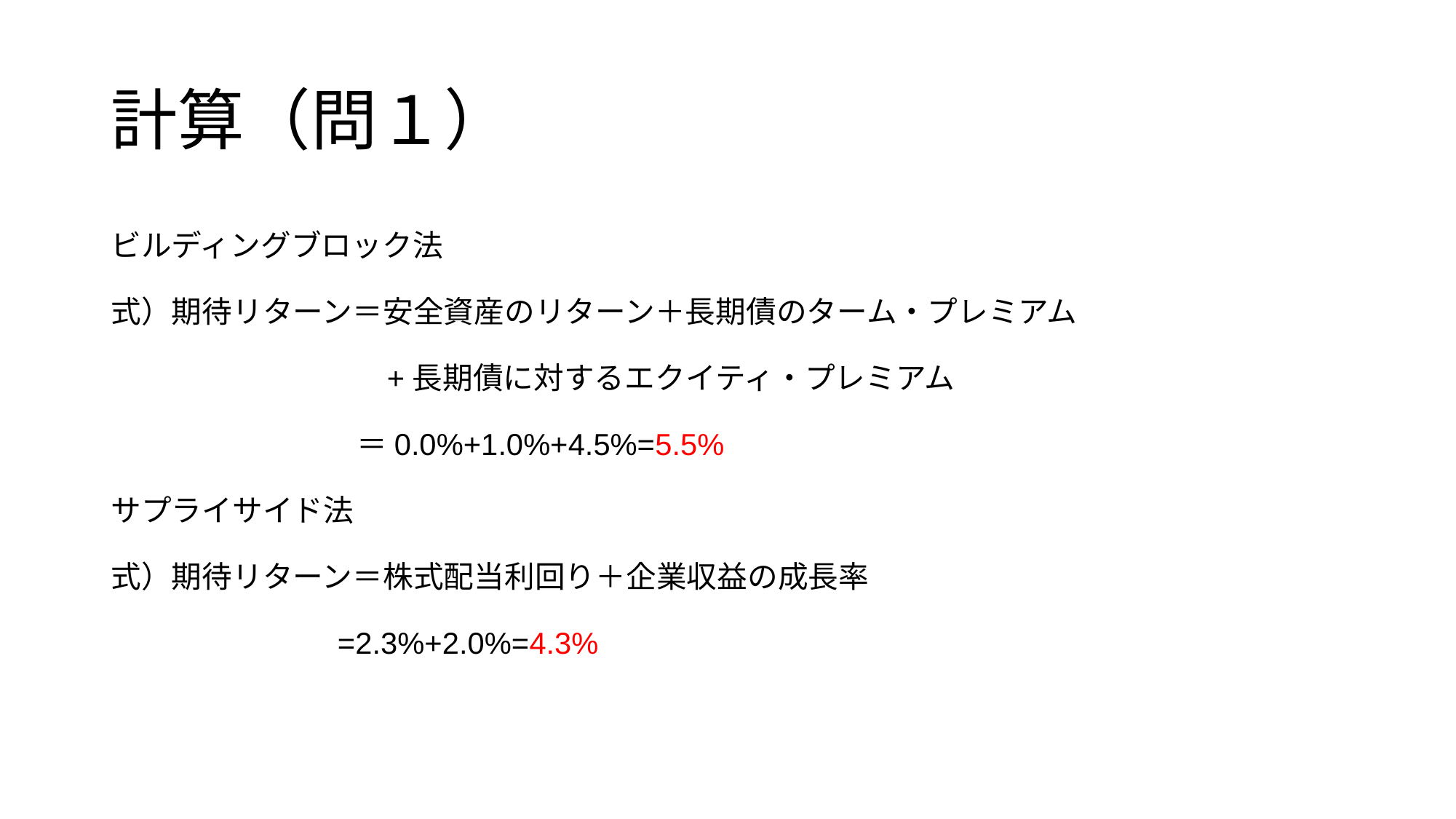

# 計算（問１）
ビルディングブロック法
式）期待リターン＝安全資産のリターン＋長期債のターム・プレミアム
		　   +長期債に対するエクイティ・プレミアム
		   ＝0.0%+1.0%+4.5%=5.5%
サプライサイド法
式）期待リターン＝株式配当利回り＋企業収益の成長率
		 =2.3%+2.0%=4.3%